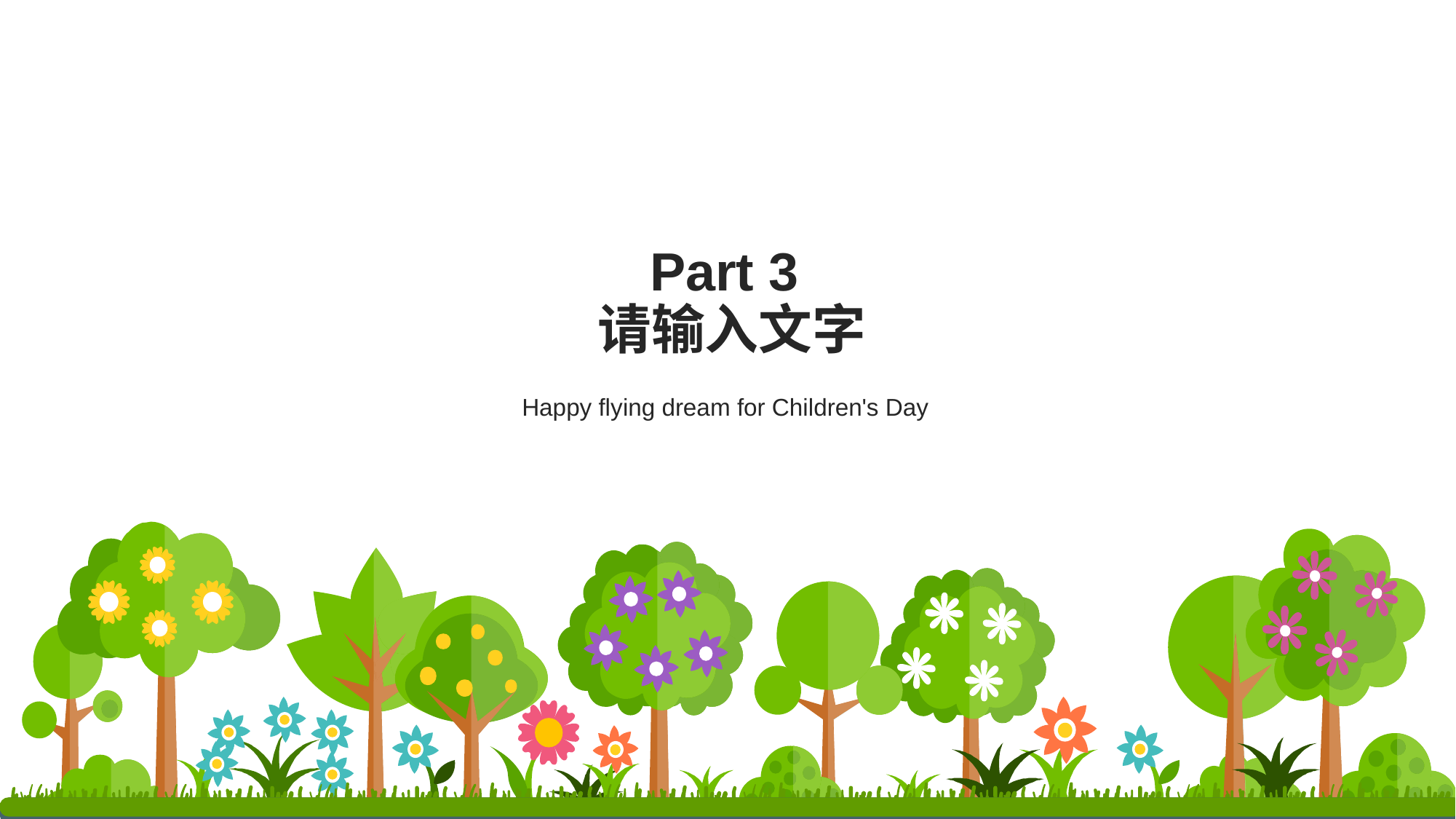

# Part 3 请输入文字

Happy flying dream for Children's Day